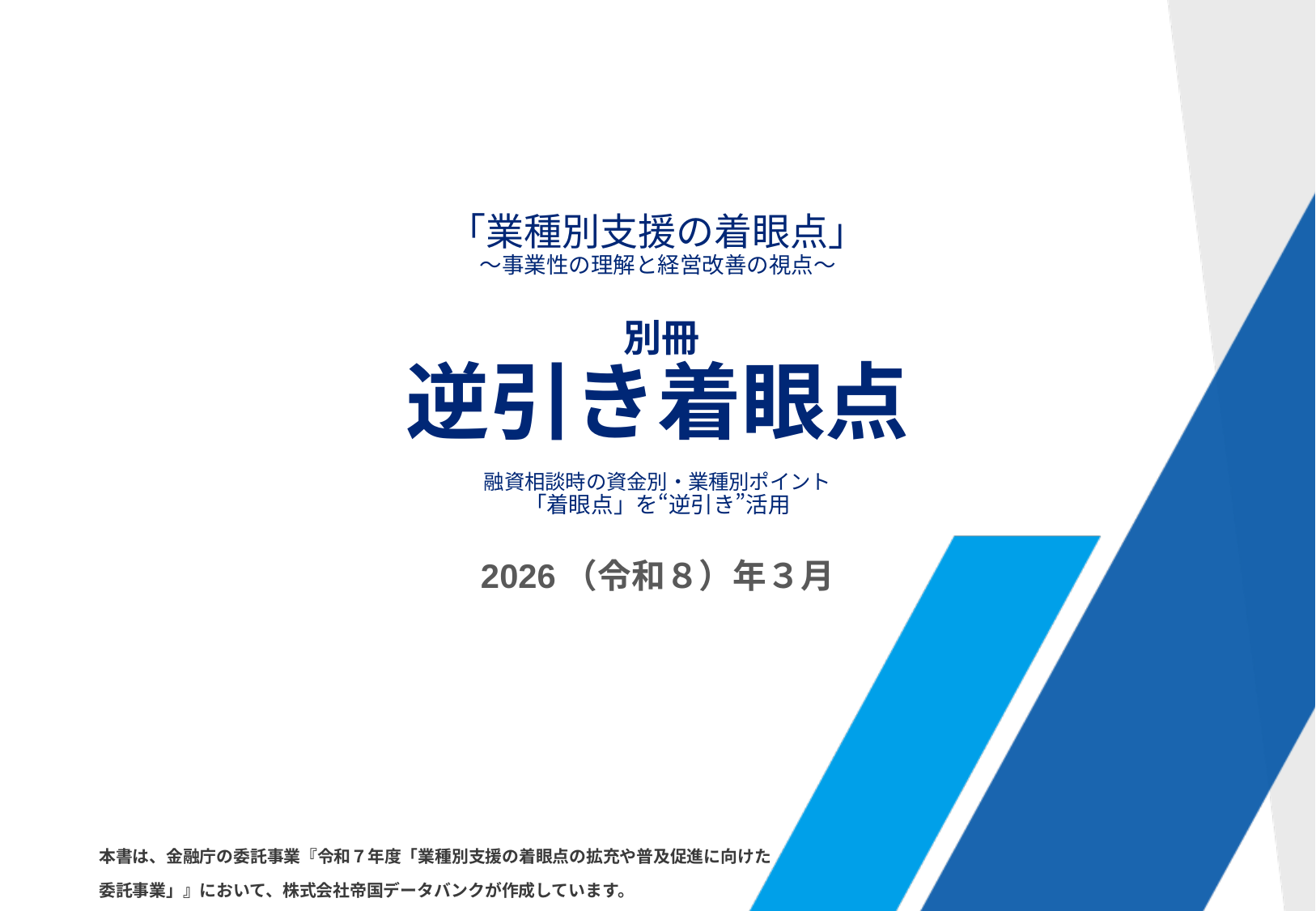

# 「業種別支援の着眼点」 ～事業性の理解と経営改善の視点～ 別冊 逆引き着眼点 融資相談時の資金別・業種別ポイント 「着眼点」を“逆引き”活用
2026（令和８）年３月
本書は、金融庁の委託事業『令和７年度「業種別支援の着眼点の拡充や普及促進に向けた
委託事業」』において、株式会社帝国データバンクが作成しています。